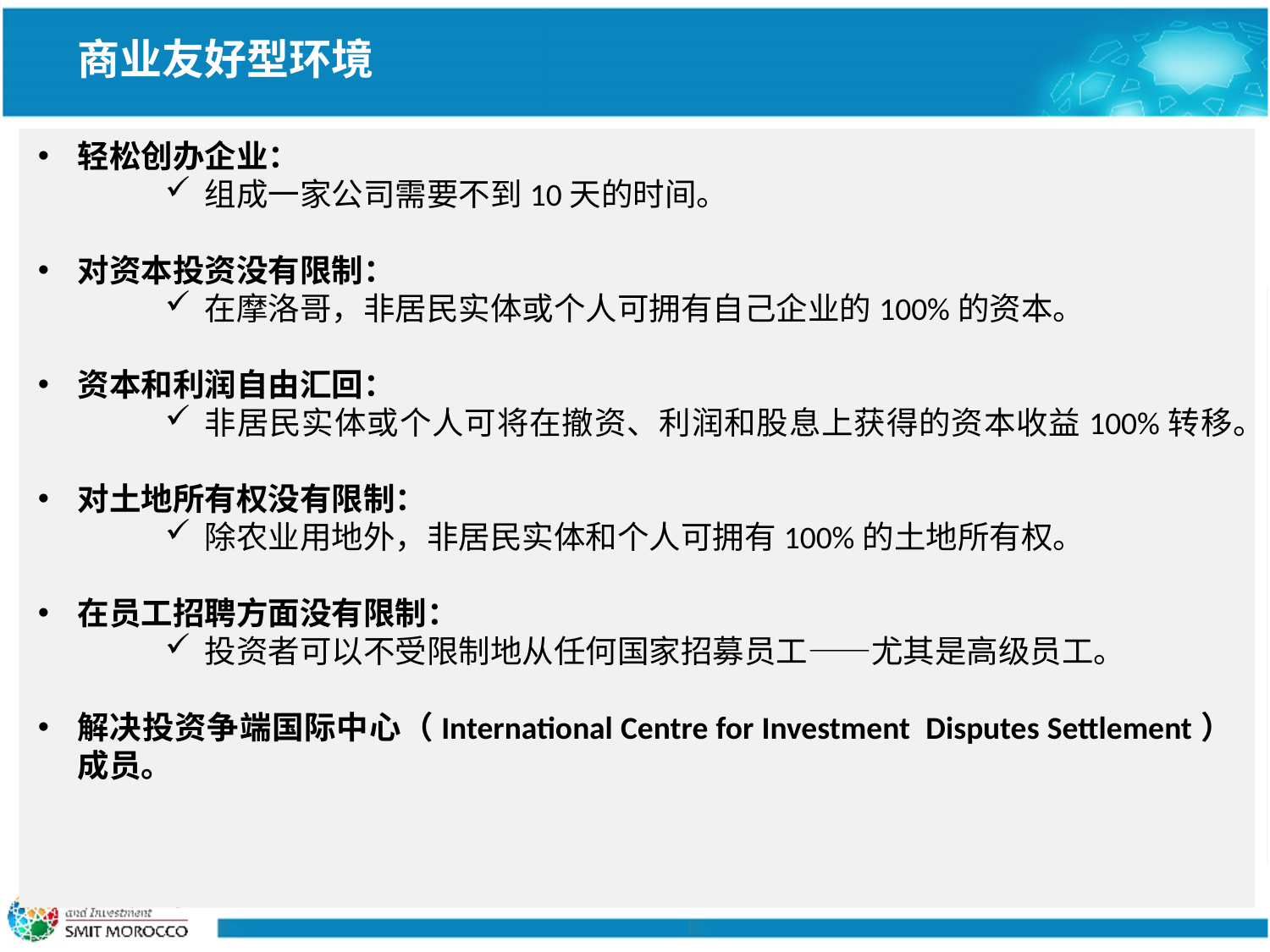

商业友好型环境

轻松创办企业：
组成一家公司需要不到10天的时间。

对资本投资没有限制：
在摩洛哥，非居民实体或个人可拥有自己企业的100%的资本。

资本和利润自由汇回：
非居民实体或个人可将在撤资、利润和股息上获得的资本收益100%转移。

对土地所有权没有限制：
除农业用地外，非居民实体和个人可拥有100%的土地所有权。

在员工招聘方面没有限制：
投资者可以不受限制地从任何国家招募员工——尤其是高级员工。

解决投资争端国际中心（International Centre for Investment  Disputes Settlement）成员。